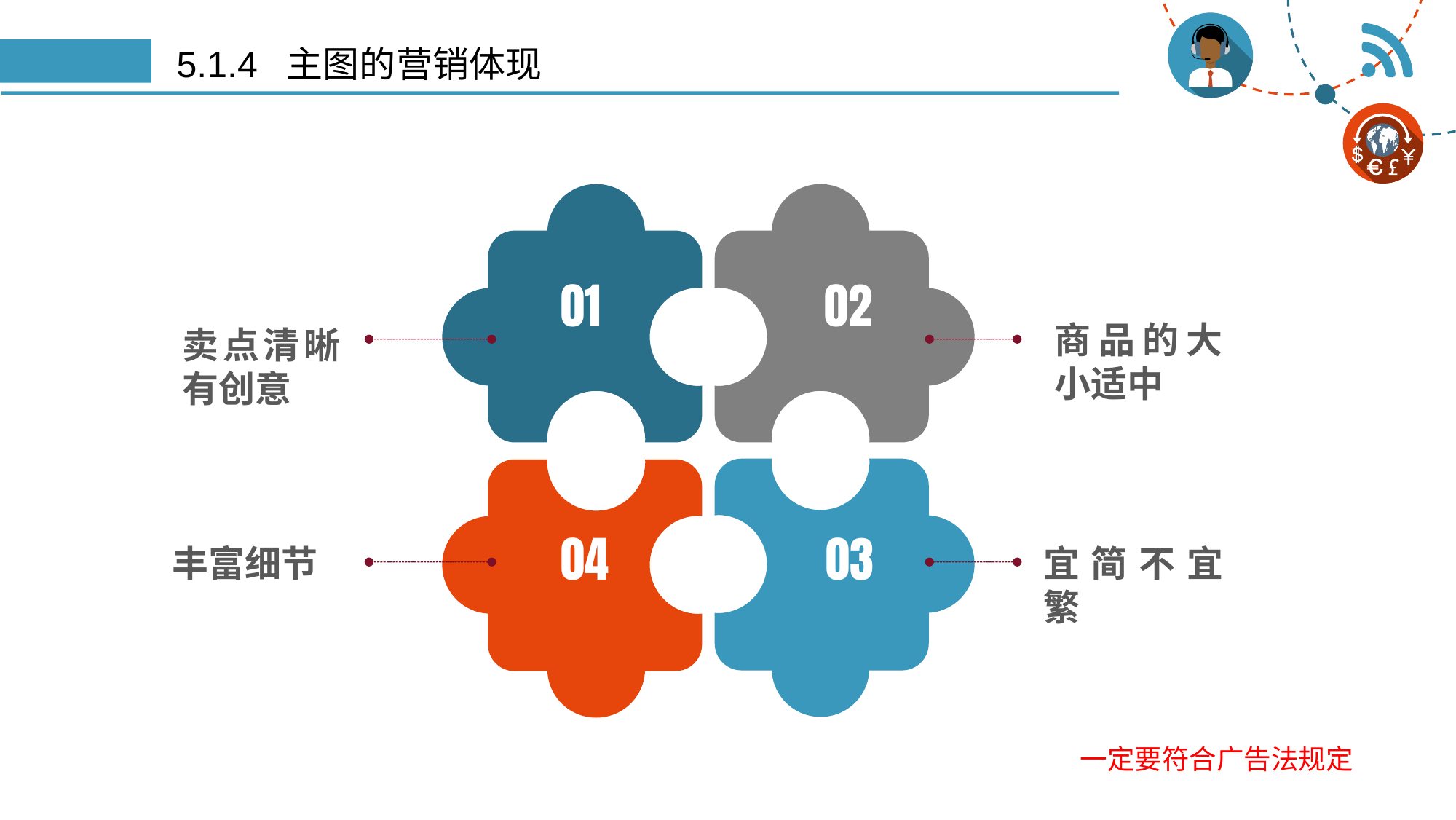

# 5.1.4  主图的营销体现

01

02
商品的大小适中
卖点清晰有创意

03

04
丰富细节
宜简不宜繁
一定要符合广告法规定